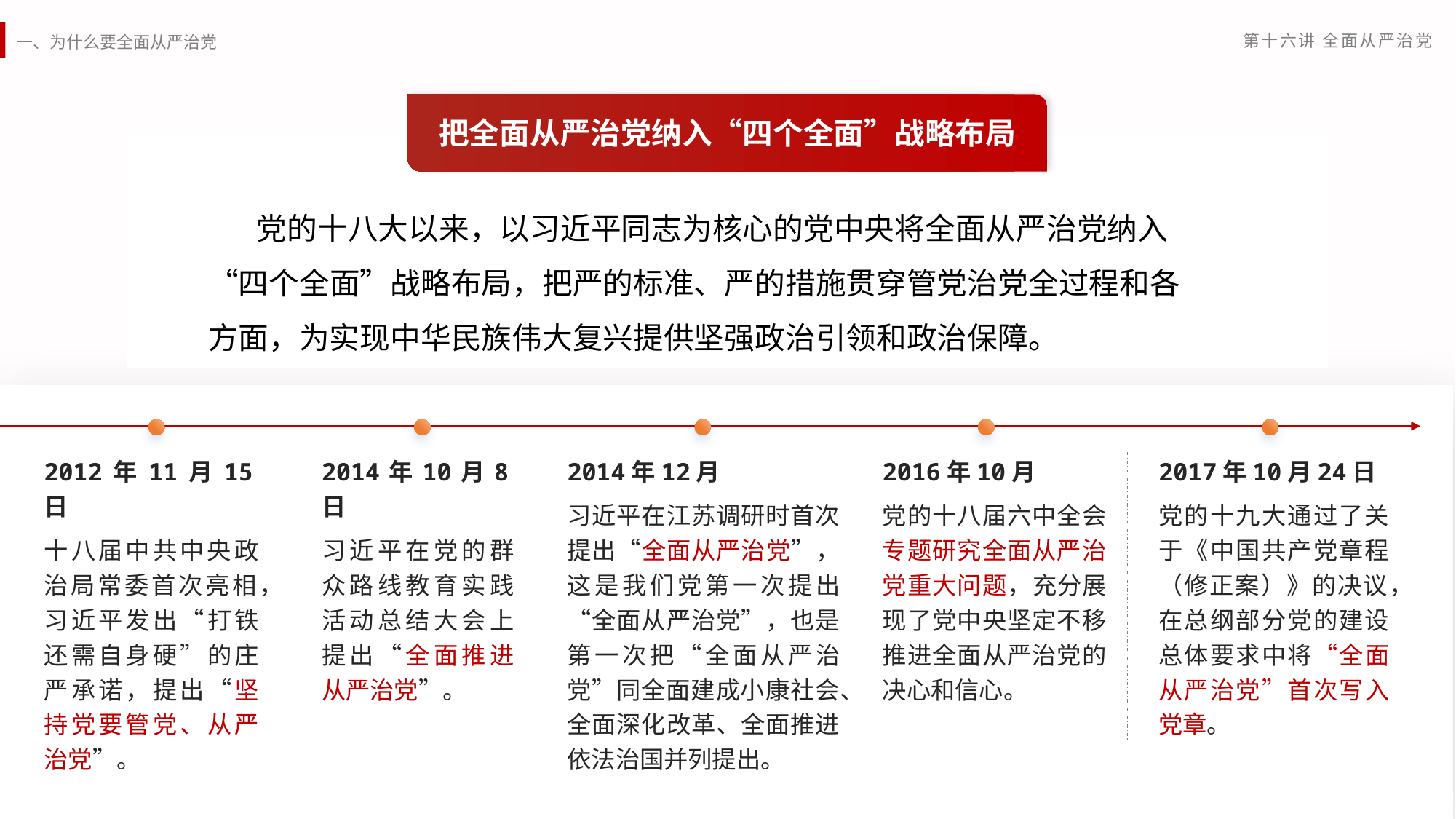

把全面从严治党纳入“四个全面”战略布局

      党的十八大以来，以习近平同志为核心的党中央将全面从严治党纳入“四个全面”战略布局，把严的标准、严的措施贯穿管党治党全过程和各方面，为实现中华民族伟大复兴提供坚强政治引领和政治保障。

2017年10月24日
党的十九大通过了关于《中国共产党章程（修正案）》的决议，在总纲部分党的建设总体要求中将“全面从严治党”首次写入党章。
2012年11月15日
十八届中共中央政治局常委首次亮相，习近平发出“打铁还需自身硬”的庄严承诺，提出“坚持党要管党、从严治党”。
2014年10月8日
习近平在党的群众路线教育实践活动总结大会上提出“全面推进从严治党”。
2014年12月
习近平在江苏调研时首次提出“全面从严治党”，这是我们党第一次提出“全面从严治党”，也是第一次把“全面从严治党”同全面建成小康社会、全面深化改革、全面推进依法治国并列提出。
2016年10月
党的十八届六中全会专题研究全面从严治党重大问题，充分展现了党中央坚定不移推进全面从严治党的决心和信心。